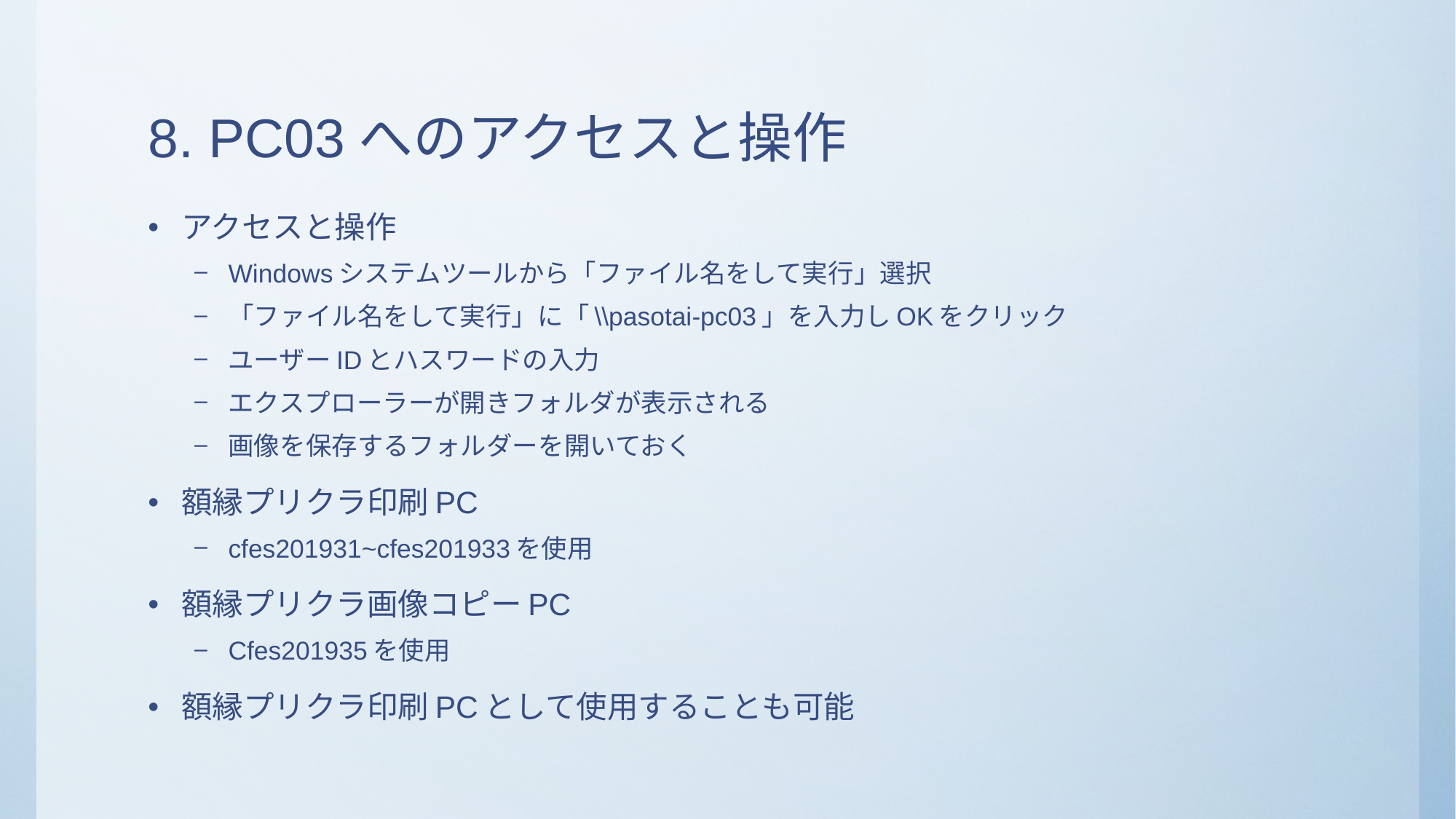

# 8. PC03へのアクセスと操作
アクセスと操作
Windowsシステムツールから「ファイル名をして実行」選択
「ファイル名をして実行」に「\\pasotai-pc03」を入力しOKをクリック
ユーザーIDとハスワードの入力
エクスプローラーが開きフォルダが表示される
画像を保存するフォルダーを開いておく
額縁プリクラ印刷PC
cfes201931~cfes201933を使用
額縁プリクラ画像コピーPC
Cfes201935を使用
額縁プリクラ印刷PCとして使用することも可能